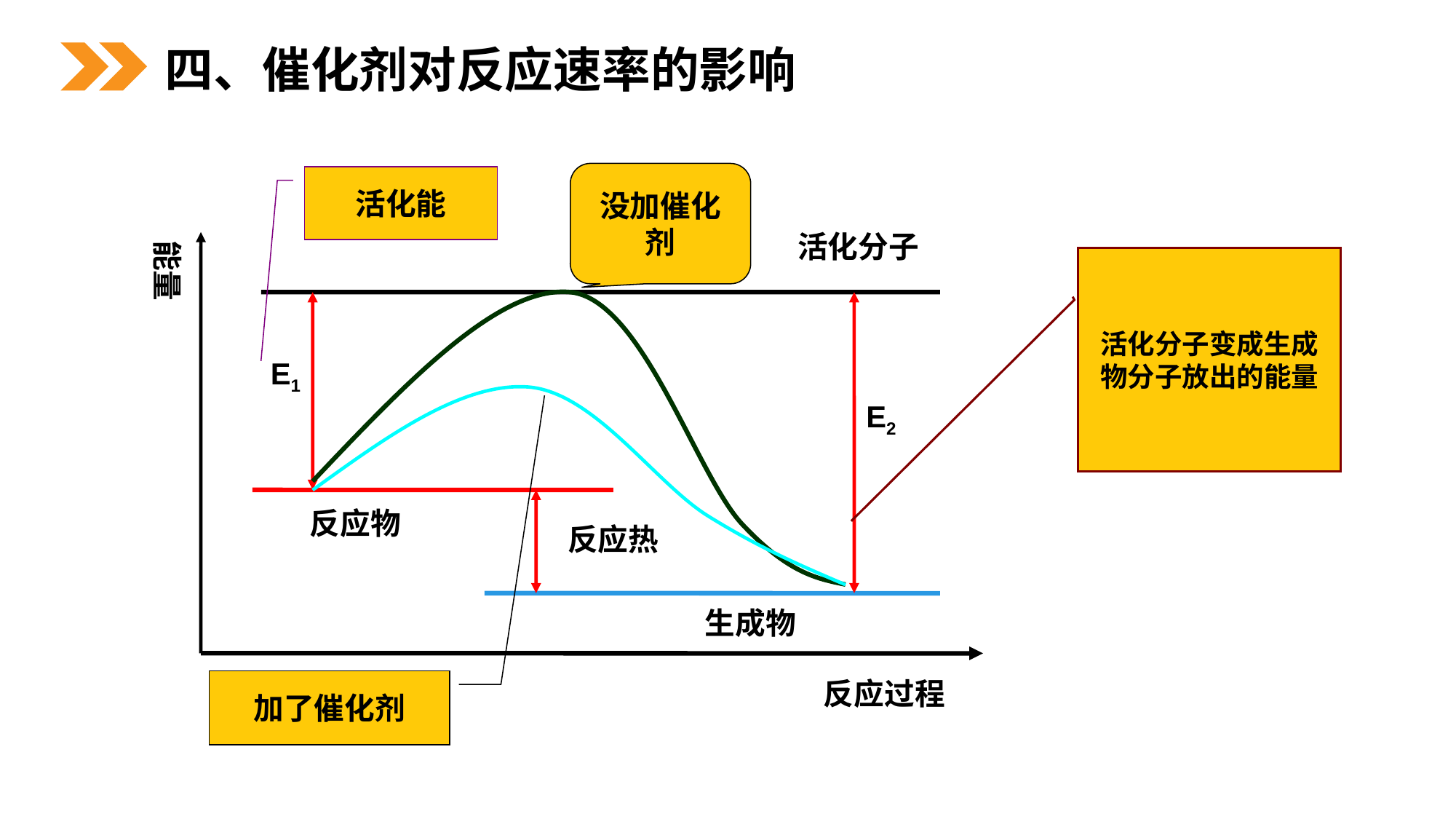

四、催化剂对反应速率的影响
没加催化剂
活化能
能量
活化分子

活化分子变成生成物分子放出的能量

E1

E2

反应物
反应热

生成物

反应过程
加了催化剂